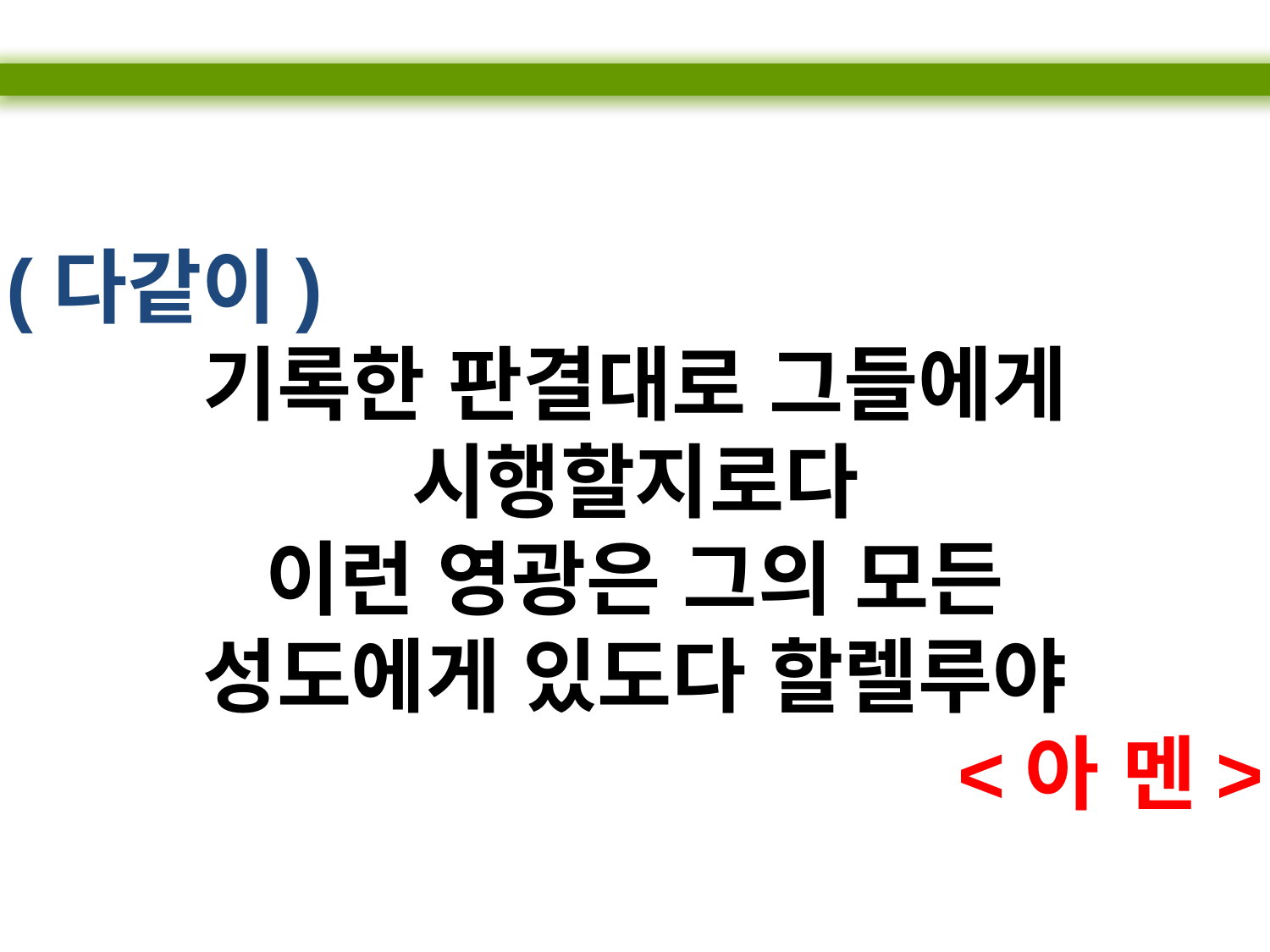

(다같이)
기록한 판결대로 그들에게
시행할지로다
이런 영광은 그의 모든
성도에게 있도다 할렐루야
<아 멘>